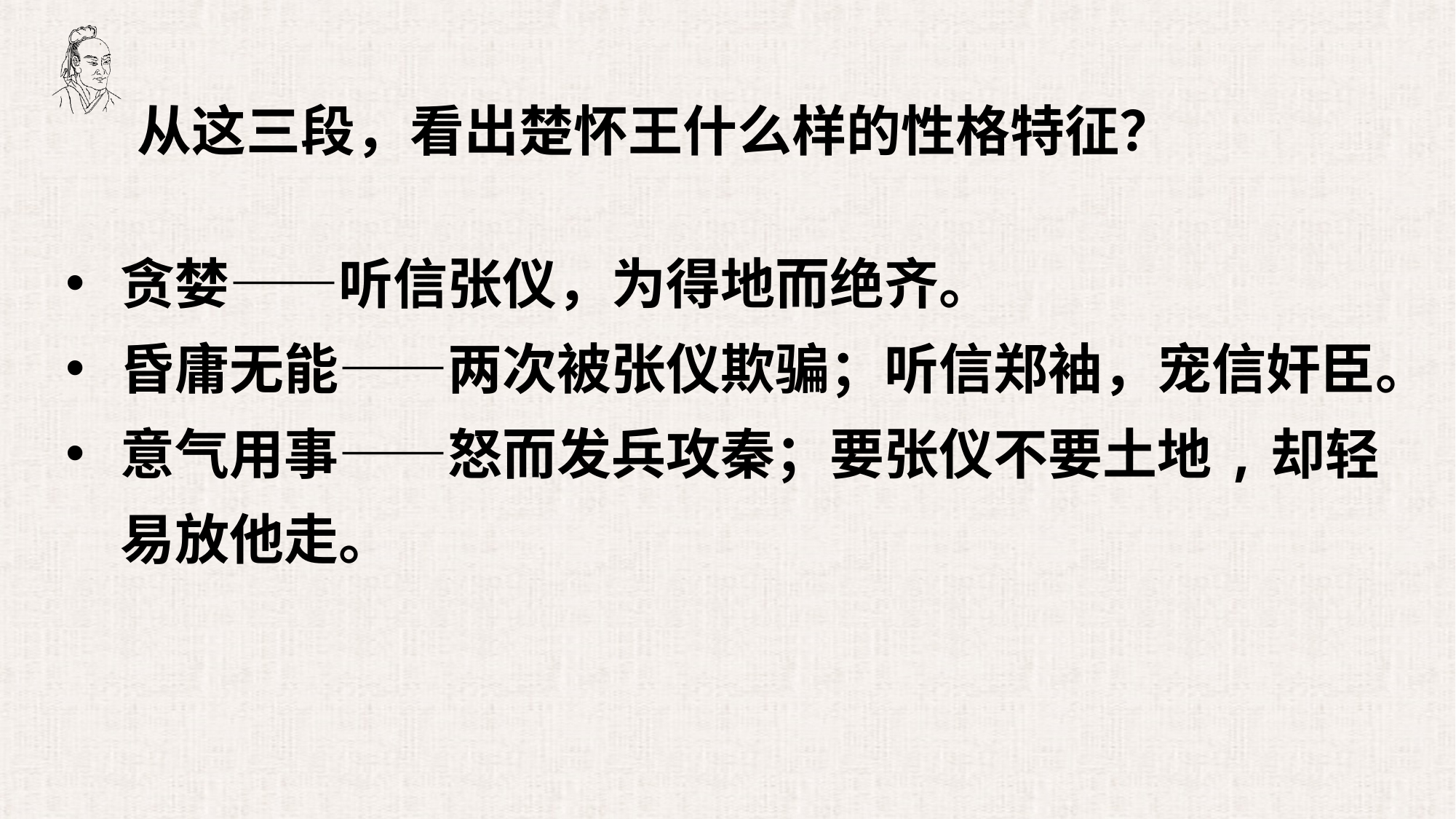

从这三段，看出楚怀王什么样的性格特征？
政论文
贪婪——听信张仪，为得地而绝齐。
昏庸无能——两次被张仪欺骗；听信郑袖，宠信奸臣。
意气用事——怒而发兵攻秦；要张仪不要土地,却轻易放他走。